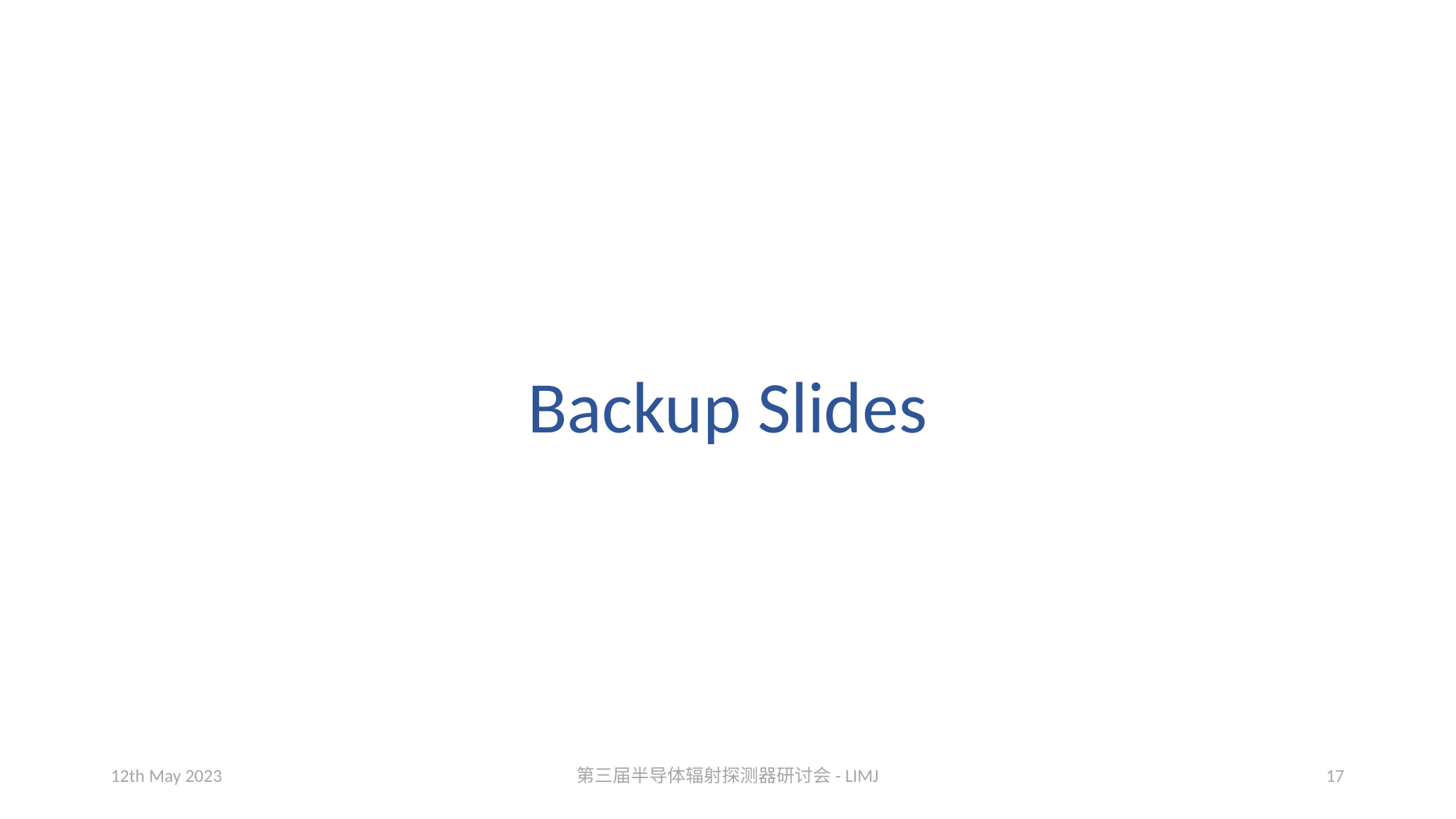

# Backup Slides
12th May 2023
第三届半导体辐射探测器研讨会- LIMJ
17